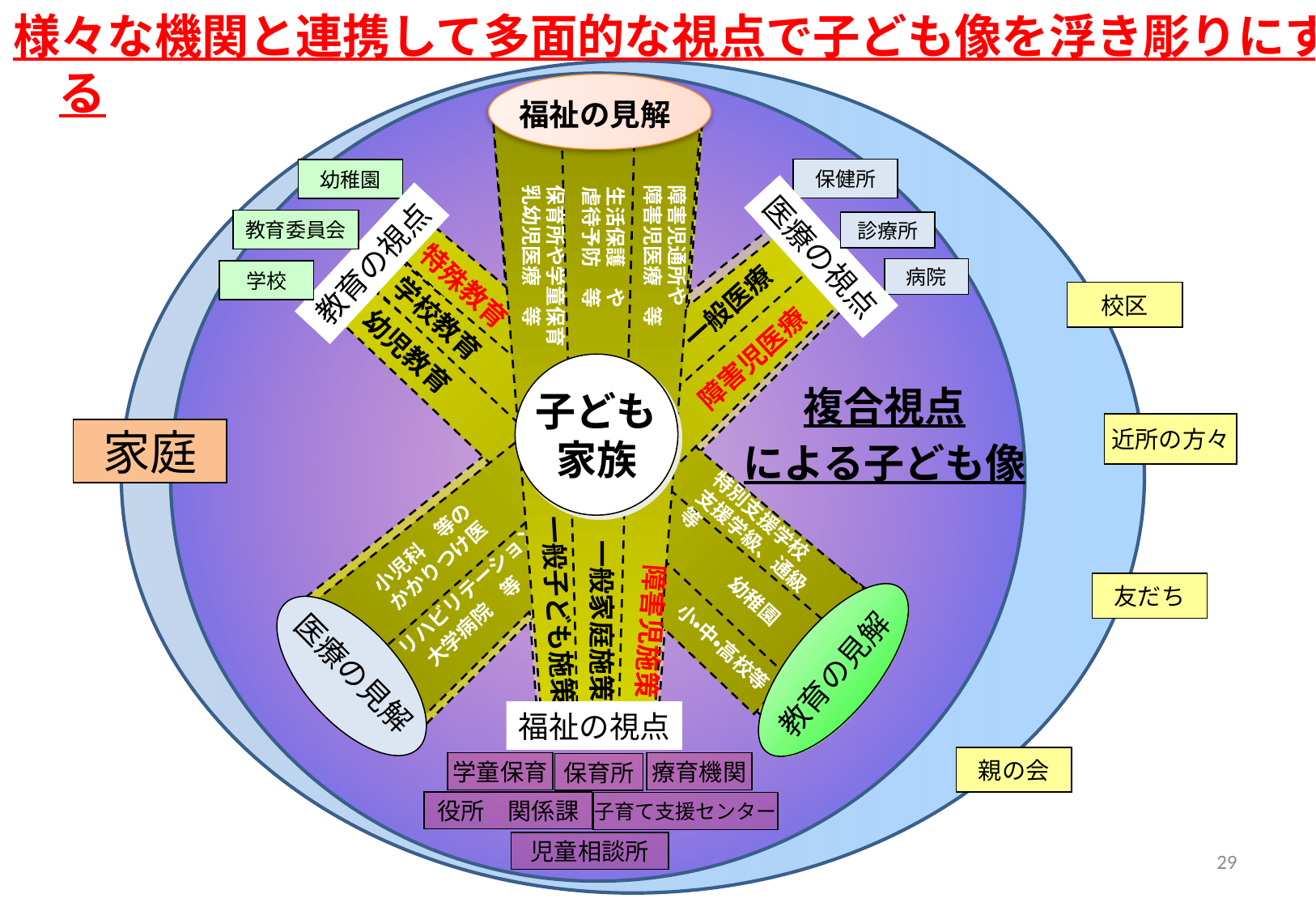

様々な機関と連携して多面的な視点で子ども像を浮き彫りにする

福祉の見解

保健所
幼稚園

障害児通所や
障害児医療　等
保育所や学童保育
乳幼児医療　等
生活保護　や
虐待予防　等

教育委員会
診療所
医療の視点
教育の視点
病院
学校
特殊教育
一般医療
校区
学校教育
幼児教育
障害児医療
子ども
家族
# 複合視点
による子ども像
近所の方々
家庭
一般子ども施策
小児科　等の
かかりつけ医
特別支援学校
支援学級、通級　等
一般家庭施策
障害児施策

教育の見解
リハビリテーション
友だち

医療の見解
幼稚園
大学病院　等
小・中・高校等
福祉の視点
親の会
学童保育
療育機関
保育所
役所　関係課
子育て支援センター
29
児童相談所